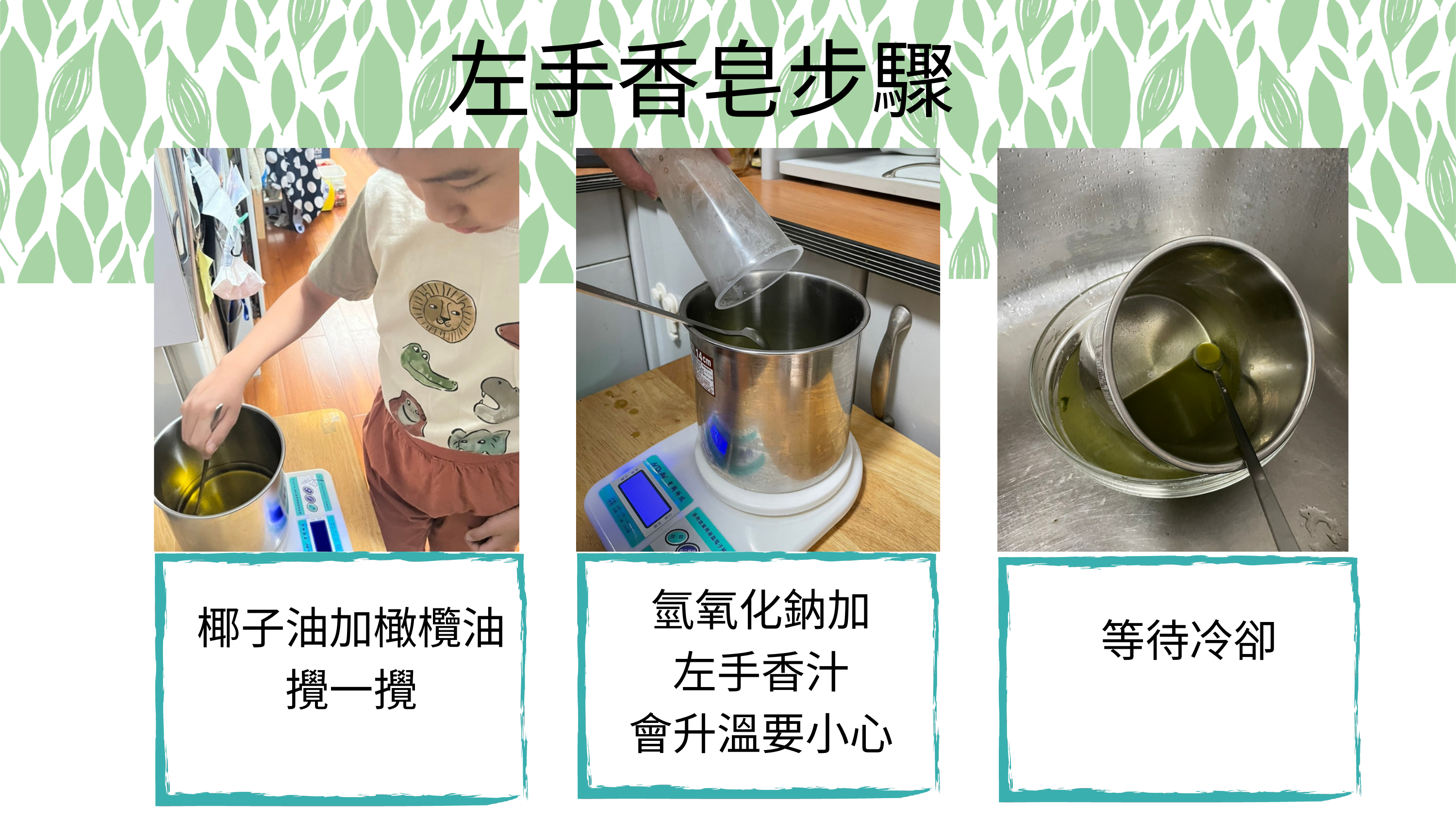

左手香皂步驟

氫氧化鈉加
左手香汁
會升溫要小心
椰子油加橄欖油
攪一攪
等待冷卻